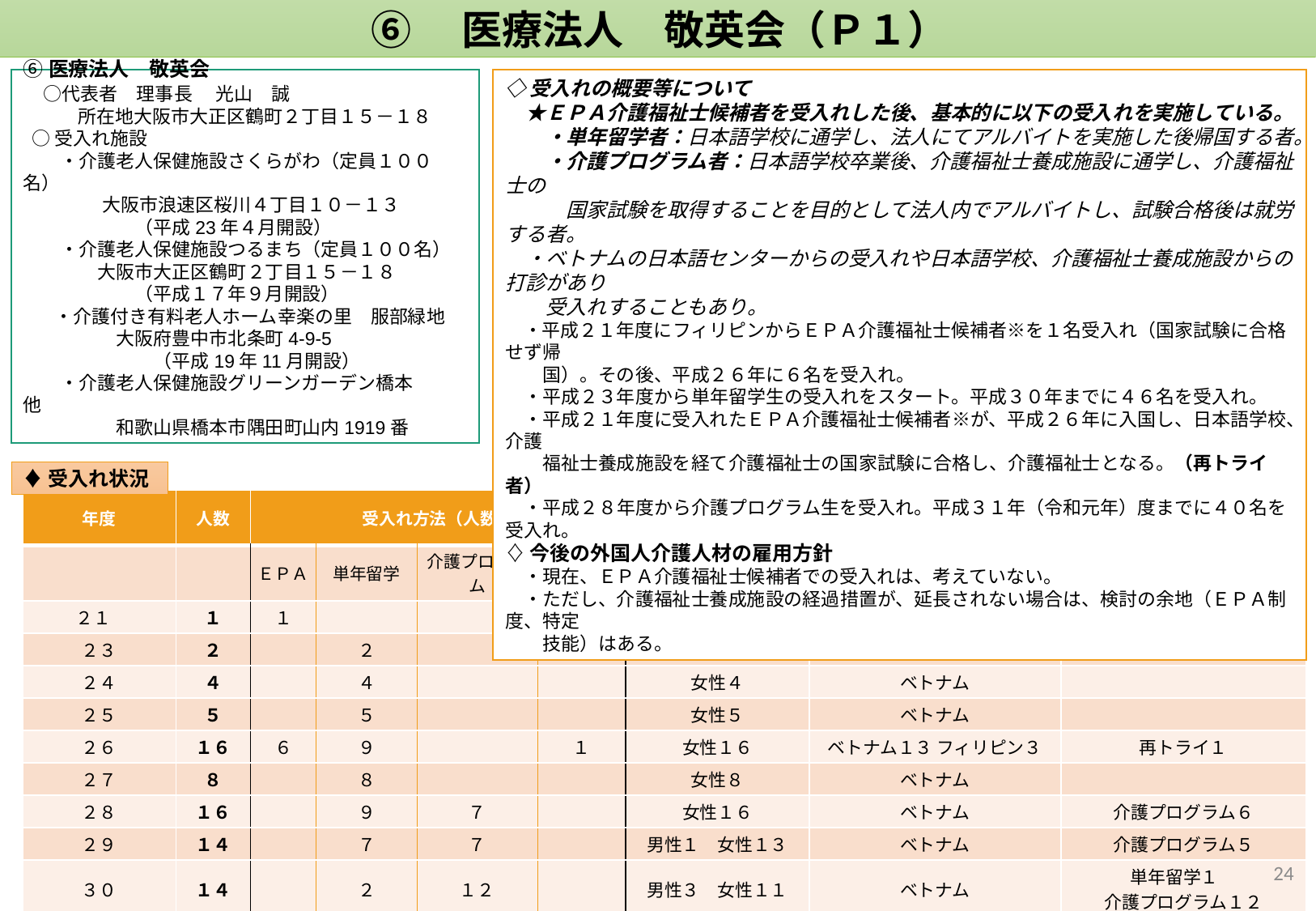

⑥　医療法人　敬英会（Ｐ１）

⑥医療法人　敬英会
　○代表者　理事長 　光山　誠
   　　所在地大阪市大正区鶴町２丁目１５－１８
  ○受入れ施設
　　・介護老人保健施設さくらがわ（定員１００名）
　　　 　大阪市浪速区桜川４丁目１０－１３
　　　　　　（平成23年４月開設）
　　・介護老人保健施設つるまち（定員１００名）
　　　　大阪市大正区鶴町２丁目１５－１８
　　　　　　（平成１７年９月開設）
  　・介護付き有料老人ホーム幸楽の里　服部緑地
　　　　　大阪府豊中市北条町4-9-5
　　　　　　　（平成19年11月開設）
　　・介護老人保健施設グリーンガーデン橋本　　他
　　　　　和歌山県橋本市隅田町山内1919番

◇受入れの概要等について
　★ＥＰＡ介護福祉士候補者を受入れした後、基本的に以下の受入れを実施している。
　　・単年留学者：日本語学校に通学し、法人にてアルバイトを実施した後帰国する者。
　　・介護プログラム者：日本語学校卒業後、介護福祉士養成施設に通学し、介護福祉士の
　　　国家試験を取得することを目的として法人内でアルバイトし、試験合格後は就労する者。
　・ベトナムの日本語センターからの受入れや日本語学校、介護福祉士養成施設からの打診があり
　　受入れすることもあり。
　・平成２１年度にフィリピンからＥＰＡ介護福祉士候補者※を１名受入れ（国家試験に合格せず帰
　　国）。その後、平成２６年に６名を受入れ。
　・平成２３年度から単年留学生の受入れをスタート。平成３０年までに４６名を受入れ。
　・平成２１年度に受入れたＥＰＡ介護福祉士候補者※が、平成２６年に入国し、日本語学校、介護
　　福祉士養成施設を経て介護福祉士の国家試験に合格し、介護福祉士となる。（再トライ者）
　・平成２８年度から介護プログラム生を受入れ。平成３１年（令和元年）度までに４０名を受入れ。
♢今後の外国人介護人材の雇用方針
　・現在、ＥＰＡ介護福祉士候補者での受入れは、考えていない。
　・ただし、介護福祉士養成施設の経過措置が、延長されない場合は、検討の余地（ＥＰＡ制度、特定
　　技能）はある。
♦受入れ状況
| 年度 | 人数 | 受入れ方法（人数） |  |  |  | 性別（人数） | 受入れ国（人数） | うち法人内での在籍者（人数） |
| --- | --- | --- | --- | --- | --- | --- | --- | --- |
|  |  | ＥＰＡ | 単年留学 | 介護プログラム | 再トライ |  |  |  |
| ２１ | １ | １ |  |  |  | 女性１ | フィリピン |  |
| ２３ | ２ |  | ２ |  |  | 女性２ | ベトナム |  |
| ２４ | ４ |  | ４ |  |  | 女性４ | ベトナム |  |
| ２５ | ５ |  | ５ |  |  | 女性５ | ベトナム |  |
| ２６ | １６ | ６ | ９ |  | １ | 女性１６ | ベトナム１３ フィリピン３ | 再トライ１ |
| ２７ | ８ |  | ８ |  |  | 女性８ | ベトナム |  |
| ２８ | １６ |  | ９ | ７ |  | 女性１６ | ベトナム | 介護プログラム６ |
| ２９ | １４ |  | ７ | ７ |  | 男性１　女性１３ | ベトナム | 介護プログラム５ |
| ３０ | １４ |  | ２ | １２ |  | 男性３　女性１１ | ベトナム | 単年留学１　 介護プログラム１２ |
| ３１（令和元年） | １４ |  |  | １４ |  | 男性９　女性５ | ベトナム | 介護プログラム１４ |
| 合　　計 | ９４ | ７ | ４６ | ４０ | １ | 男性１３　女性８１ |  | ３９ |
24